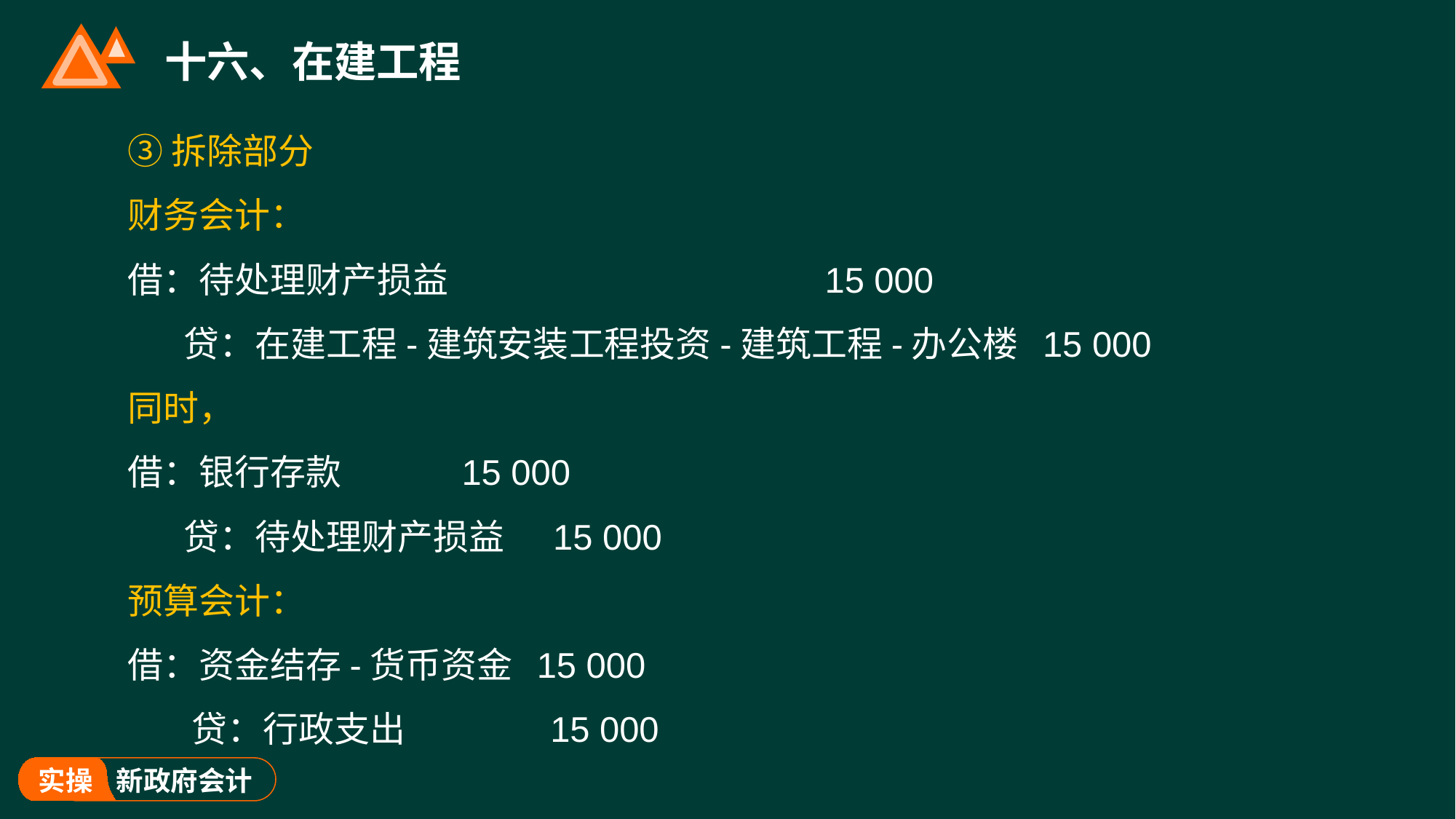

# 十六、在建工程
③拆除部分
财务会计：
借：待处理财产损益                                              15 000
      贷：在建工程-建筑安装工程投资-建筑工程-办公楼  15 000
同时，
借：银行存款              15 000
      贷：待处理财产损益     15 000
预算会计：
借：资金结存-货币资金  15 000
       贷：行政支出                 15 000